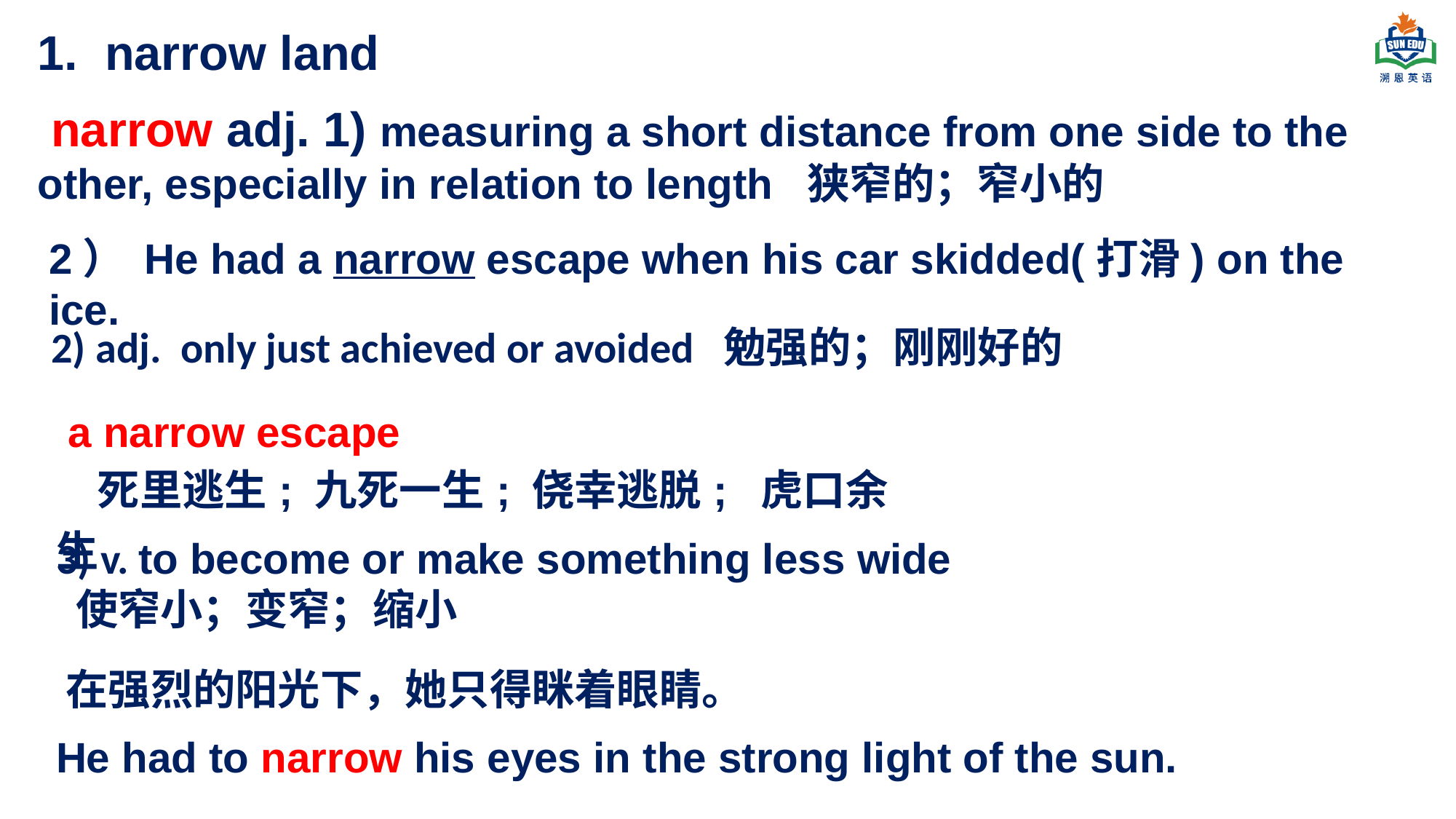

1.  narrow land

 narrow adj. 1) measuring a short distance from one side to the other, especially in relation to length  狭窄的；窄小的
2） He had a narrow escape when his car skidded(打滑) on the ice.
2) adj.  only just achieved or avoided  勉强的；刚刚好的
| a narrow escape 死里逃生; 九死一生; 侥幸逃脱; 虎口余生 |
| --- |
3) v. to become or make something less wide
 使窄小；变窄；缩小
| 在强烈的阳光下，她只得眯着眼睛。 |
| --- |
He had to narrow his eyes in the strong light of the sun.